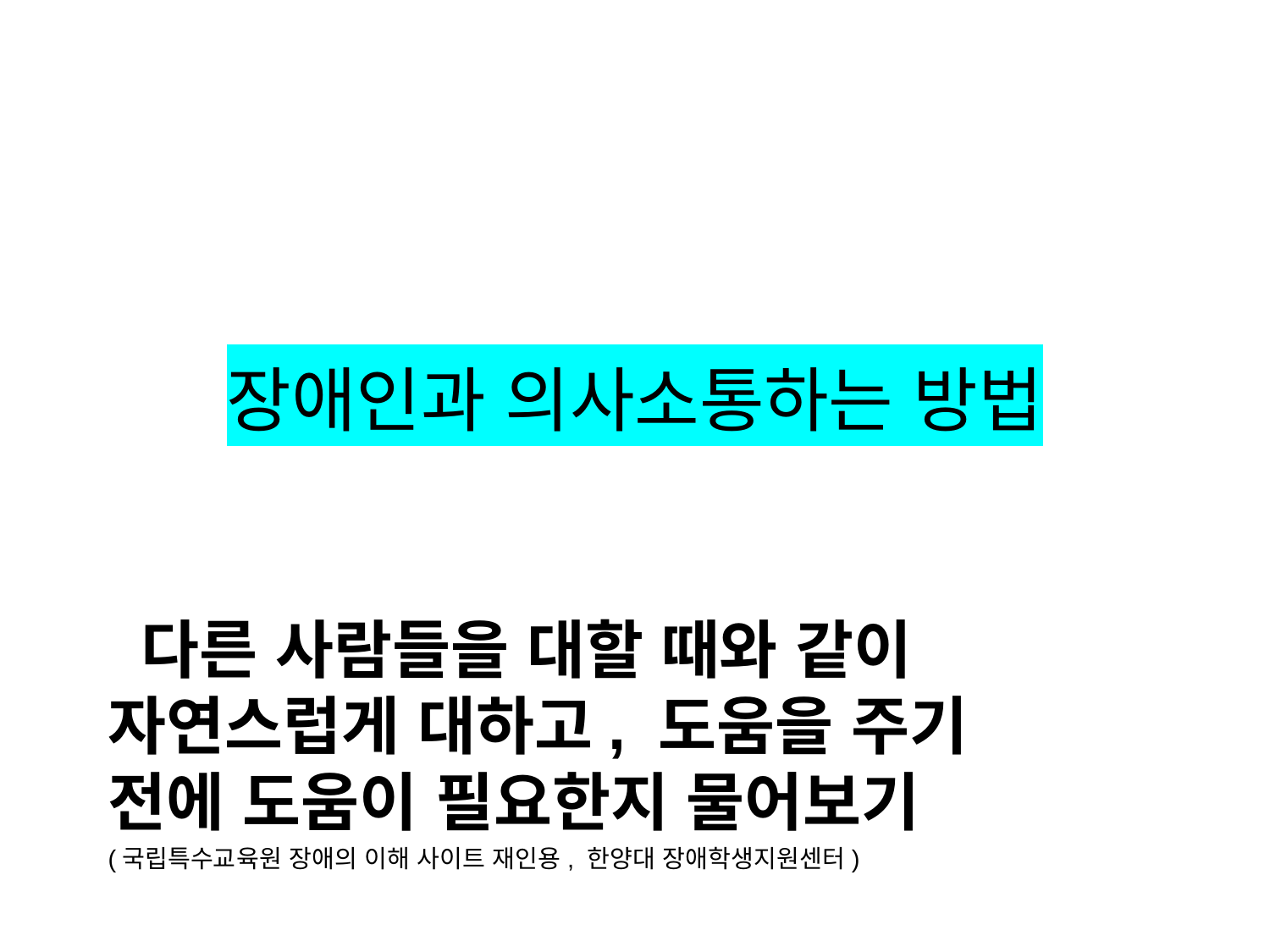

# 장애인과 의사소통하는 방법

 다른 사람들을 대할 때와 같이 자연스럽게 대하고, 도움을 주기 전에 도움이 필요한지 물어보기
(국립특수교육원 장애의 이해 사이트 재인용, 한양대 장애학생지원센터)